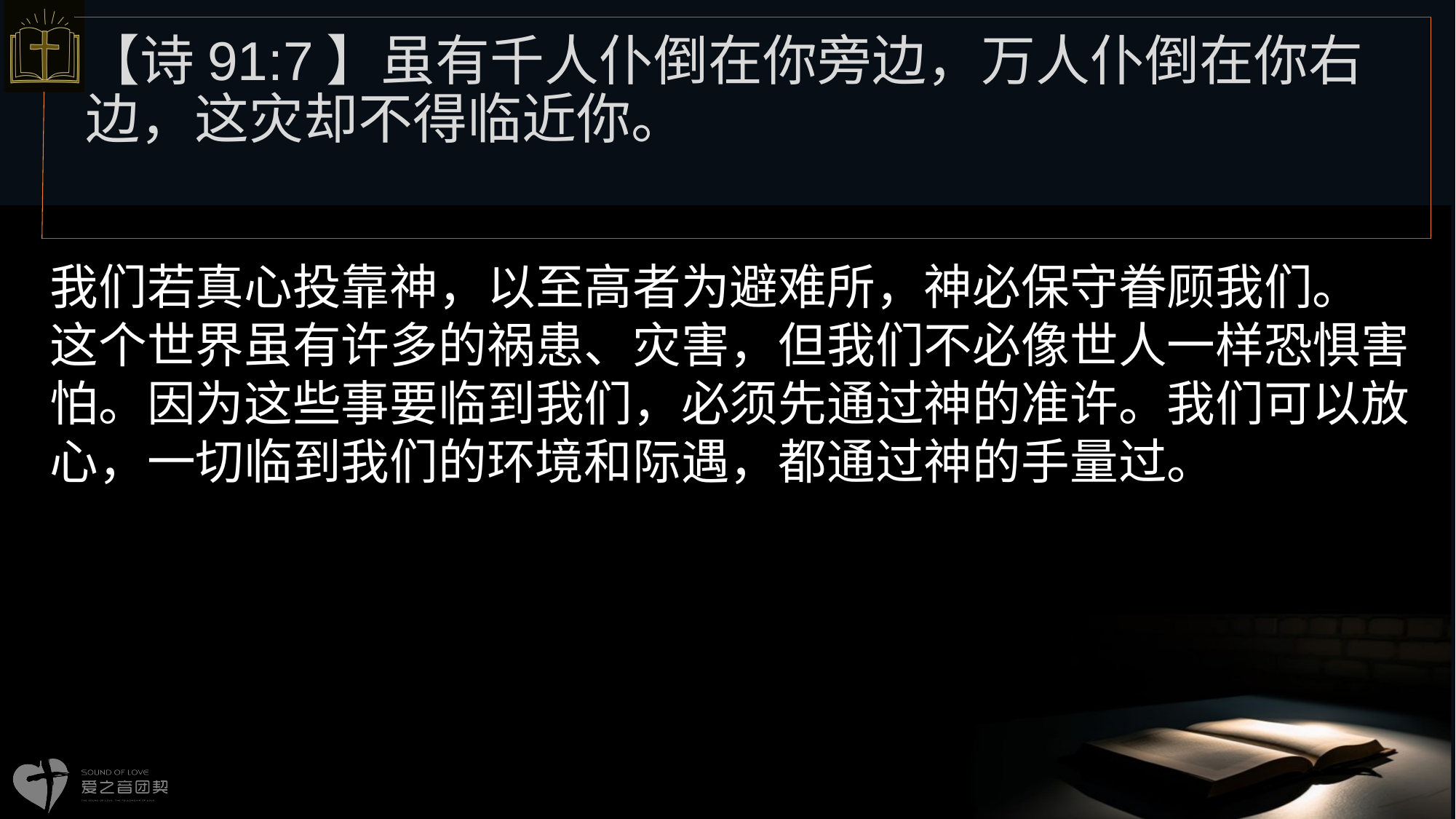

【诗91:7】虽有千人仆倒在你旁边，万人仆倒在你右边，这灾却不得临近你。
# 我们若真心投靠神，以至高者为避难所，神必保守眷顾我们。 这个世界虽有许多的祸患、灾害，但我们不必像世人一样恐惧害怕。因为这些事要临到我们，必须先通过神的准许。我们可以放心，一切临到我们的环境和际遇，都通过神的手量过。